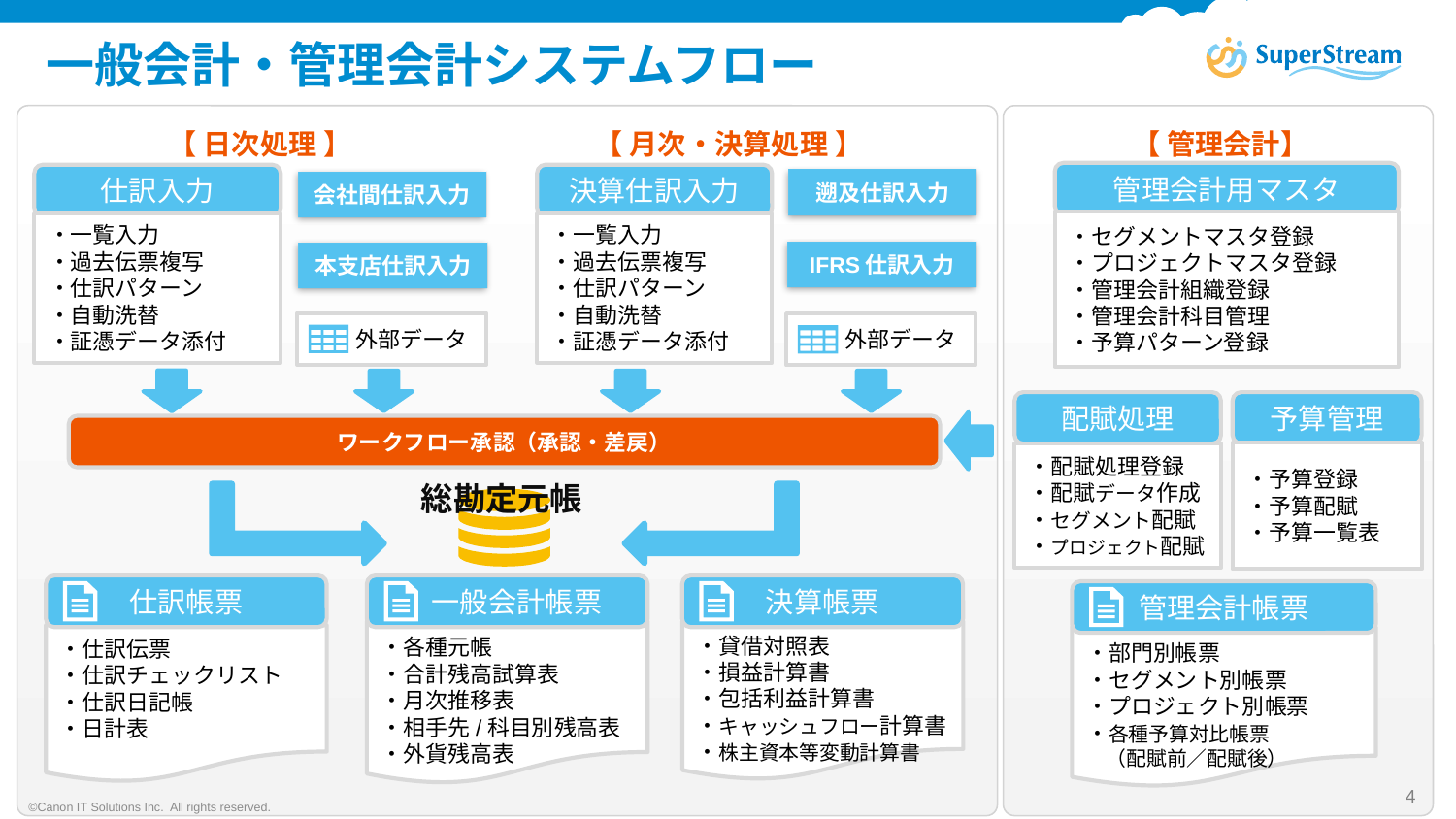

# 一般会計・管理会計システムフロー

【 月次・決算処理 】
【 日次処理 】
【 管理会計】
管理会計用マスタ

・セグメントマスタ登録
・プロジェクトマスタ登録
・管理会計組織登録
・管理会計科目管理
・予算パターン登録

仕訳入力
決算仕訳入力
遡及仕訳入力
会社間仕訳入力
・一覧入力
・過去伝票複写
・仕訳パターン
・自動洗替
・証憑データ添付
・一覧入力
・過去伝票複写
・仕訳パターン
・自動洗替
・証憑データ添付
IFRS仕訳入力
本支店仕訳入力
　　外部データ

　　外部データ

予算管理
・予算登録
・予算配賦
・予算一覧表
配賦処理

・配賦処理登録
・配賦データ作成
・セグメント配賦
・プロジェクト配賦

ワークフロー承認（承認・差戻）

総勘定元帳

仕訳帳票
  一般会計帳票

・各種元帳
・合計残高試算表
・月次推移表
・相手先/科目別残高表
・外貨残高表

決算帳票

・貸借対照表
・損益計算書
・包括利益計算書
・キャッシュフロー計算書
・株主資本等変動計算書

管理会計帳票

・部門別帳票
・セグメント別帳票
・プロジェクト別帳票
・各種予算対比帳票
　（配賦前／配賦後）

・仕訳伝票
・仕訳チェックリスト
・仕訳日記帳
・日計表

©Canon IT Solutions Inc.  All rights reserved.
4
©Canon IT Solutions Inc.  All rights reserved.